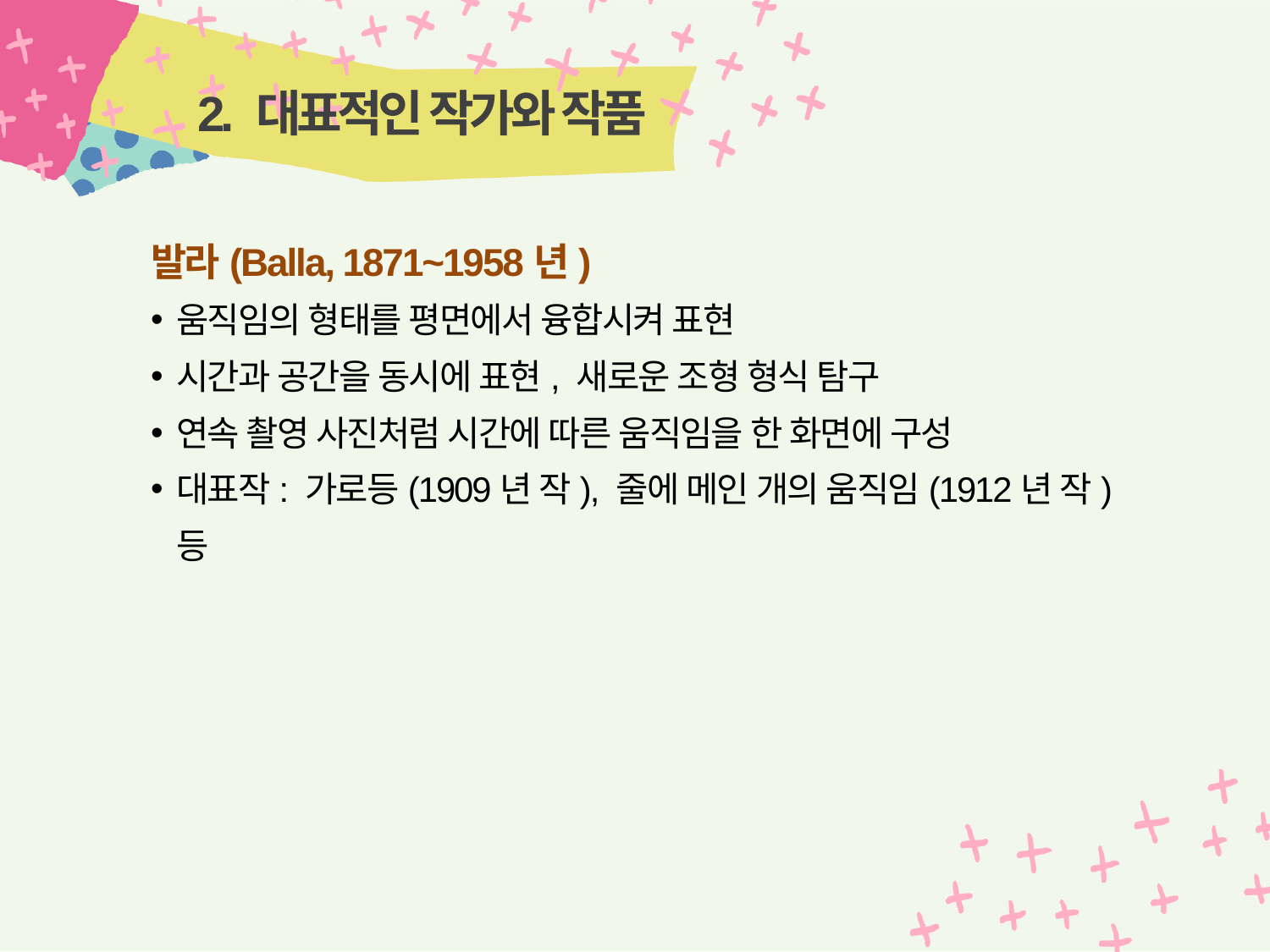

# 2. 대표적인 작가와 작품
발라(Balla, 1871~1958년)
움직임의 형태를 평면에서 융합시켜 표현
시간과 공간을 동시에 표현, 새로운 조형 형식 탐구
연속 촬영 사진처럼 시간에 따른 움직임을 한 화면에 구성
대표작: 가로등(1909년 작), 줄에 메인 개의 움직임(1912년 작) 등